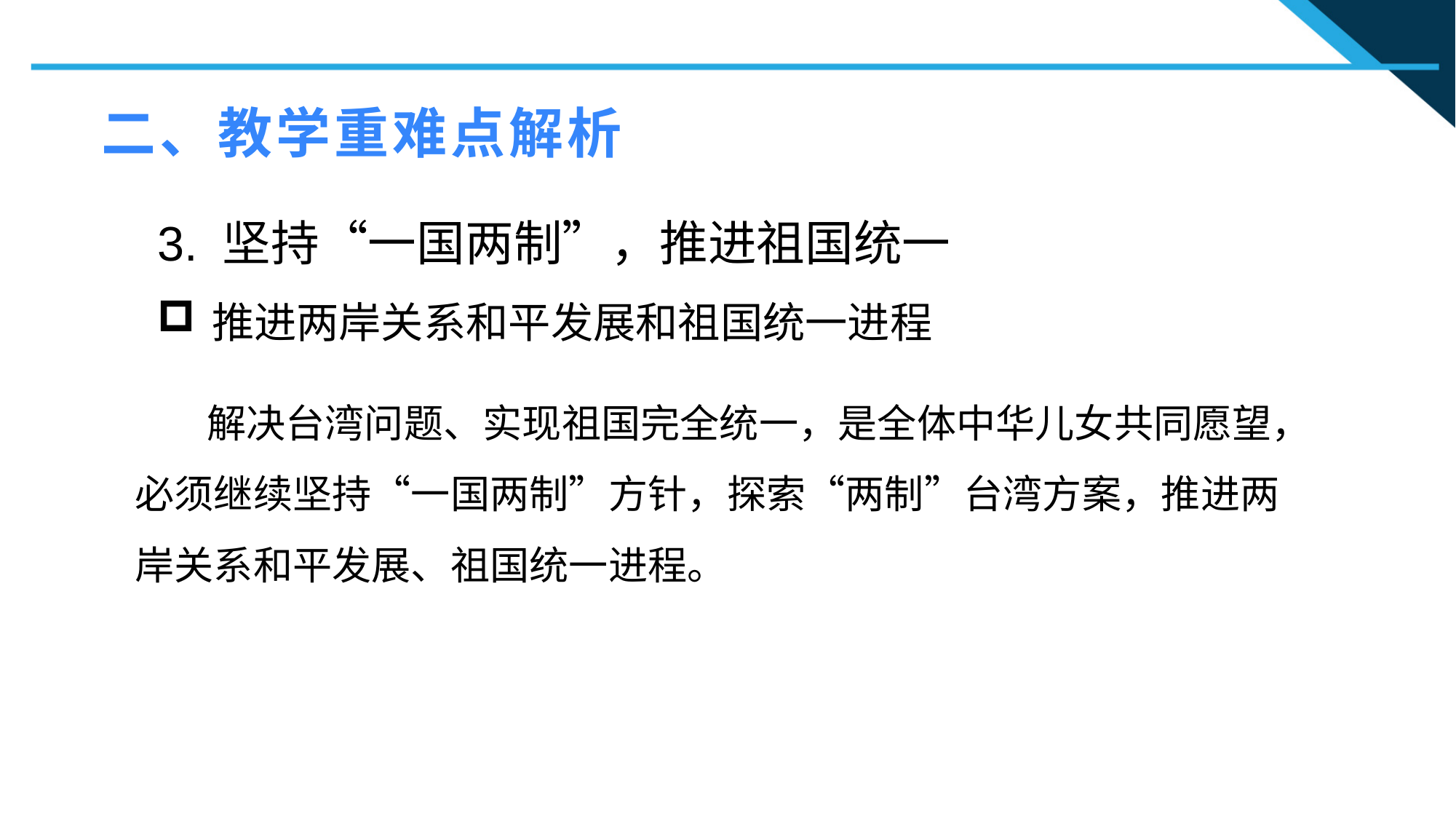

二、教学重难点解析
3. 坚持“一国两制”，推进祖国统一
推进两岸关系和平发展和祖国统一进程

1
       解决台湾问题、实现祖国完全统一，是全体中华儿女共同愿望，必须继续坚持“一国两制”方针，探索“两制”台湾方案，推进两岸关系和平发展、祖国统一进程。
2
2
n